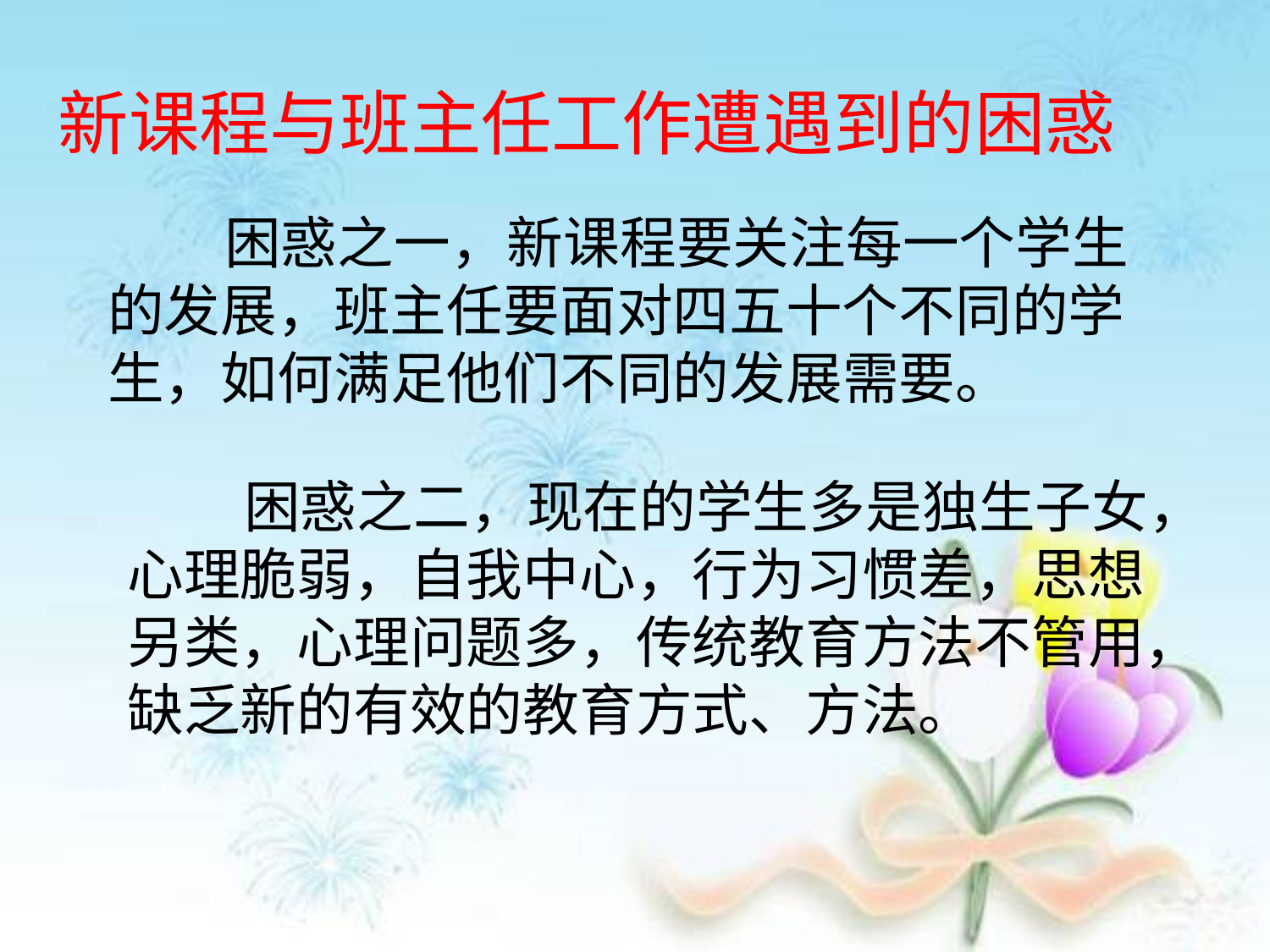

新课程与班主任工作遭遇到的困惑
        困惑之一，新课程要关注每一个学生的发展，班主任要面对四五十个不同的学生，如何满足他们不同的发展需要。
        困惑之二，现在的学生多是独生子女，心理脆弱，自我中心，行为习惯差，思想另类，心理问题多，传统教育方法不管用，缺乏新的有效的教育方式、方法。